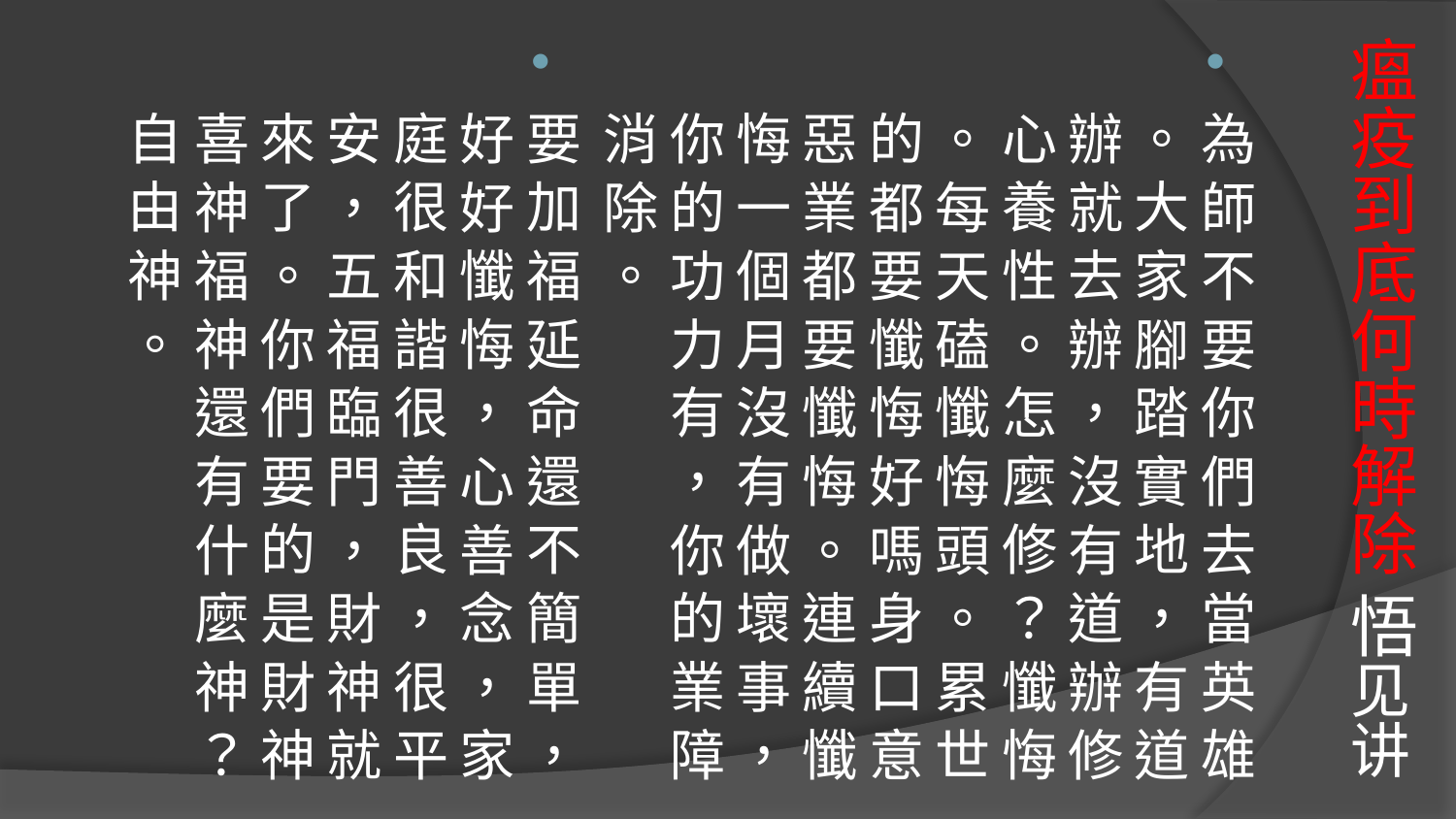

# 瘟疫到底何時解除 悟见讲
為 師 不 要 你 們 去 當 英 雄 。 大 家 腳 踏 實 地 ， 有 道 辦 就 去 辦 ， 沒 有 道 辦 修 心 養 性 。 怎 麼 修 ？ 懺 悔 。 每 天 磕 懺 悔 頭 。 累 世 的 都 要 懺 悔 好 嗎 身 口 意 惡 業 都 要 懺 悔 。 連 續 懺 悔 一 個 月 沒 有 做 壞 事 ， 你 的 功 力 有 ， 你 的 業 障 消 除 。
要 加 福 延 命 還 不 簡 單 ， 好 好 懺 悔 ， 心 善 念 ， 家 庭 很 和 諧 很 善 良 ， 很 平 安 ， 五 福 臨 門 ， 財 神 就 來 了 。 你 們 要 的 是 財 神 喜 神 福 神 還 有 什 麼 神 ？ 自 由 神 。